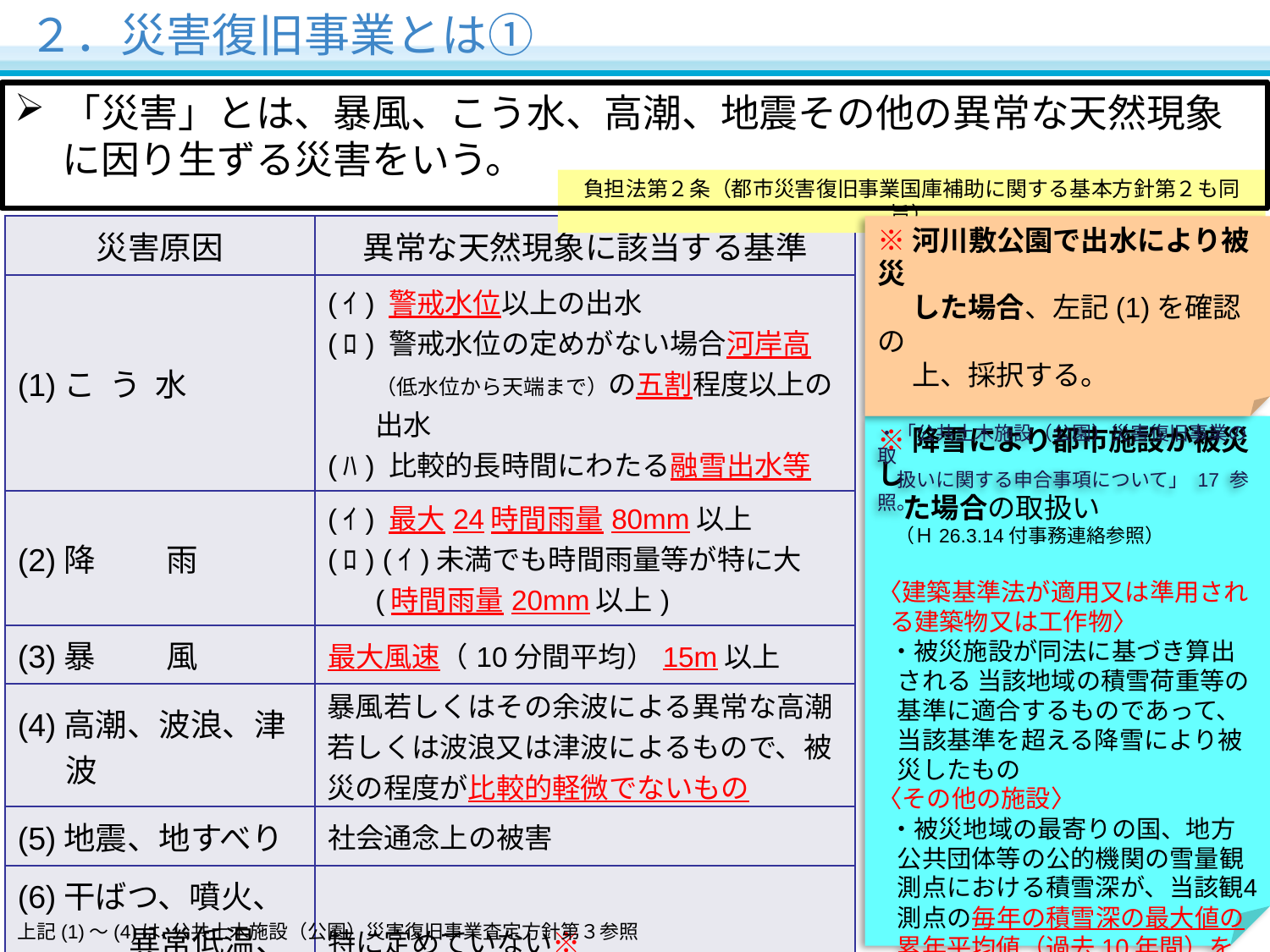

２．災害復旧事業とは①
「災害」とは、暴風、こう水、高潮、地震その他の異常な天然現象に因り生ずる災害をいう。
負担法第２条（都市災害復旧事業国庫補助に関する基本方針第２も同旨）
| 災害原因 | 異常な天然現象に該当する基準 |
| --- | --- |
| (1)こ う 水 | (ｲ) 警戒水位以上の出水 (ﾛ) 警戒水位の定めがない場合河岸高（低水位から天端まで）の五割程度以上の出水 (ﾊ) 比較的長時間にわたる融雪出水等 |
| (2)降　　 雨 | (ｲ) 最大24時間雨量80mm以上　 (ﾛ) (ｲ)未満でも時間雨量等が特に大(時間雨量20mm以上) |
| (3)暴　　 風 | 最大風速（10分間平均）15m以上 |
| (4)高潮、波浪、津波 | 暴風若しくはその余波による異常な高潮若しくは波浪又は津波によるもので、被災の程度が比較的軽微でないもの |
| (5)地震、地すべり | 社会通念上の被害 |
| (6)干ばつ、噴火、　　異常低温、積雪、落雷　等 | 特に定めていない※ |
※河川敷公園で出水により被災
　 した場合、左記(1)を確認の
　 上、採択する。

・「公共土木施設（公園）災害復旧事業の取
　扱いに関する申合事項について」 17 参照。
※降雪により都市施設が被災し
   た場合の取扱い
   （Ｈ26.3.14付事務連絡参照）

〈建築基準法が適用又は準用される建築物又は工作物〉
 ・被災施設が同法に基づき算出される 当該地域の積雪荷重等の基準に適合するものであって、当該基準を超える降雪により被災したもの
〈その他の施設〉
 ・被災地域の最寄りの国、地方公共団体等の公的機関の雪量観測点における積雪深が、当該観測点の毎年の積雪深の最大値の累年平均値（過去10年間）を超え、かつ、1m以上の場合。
4
上記(1)～(4)は､公共土木施設（公園）災害復旧事業査定方針第３参照